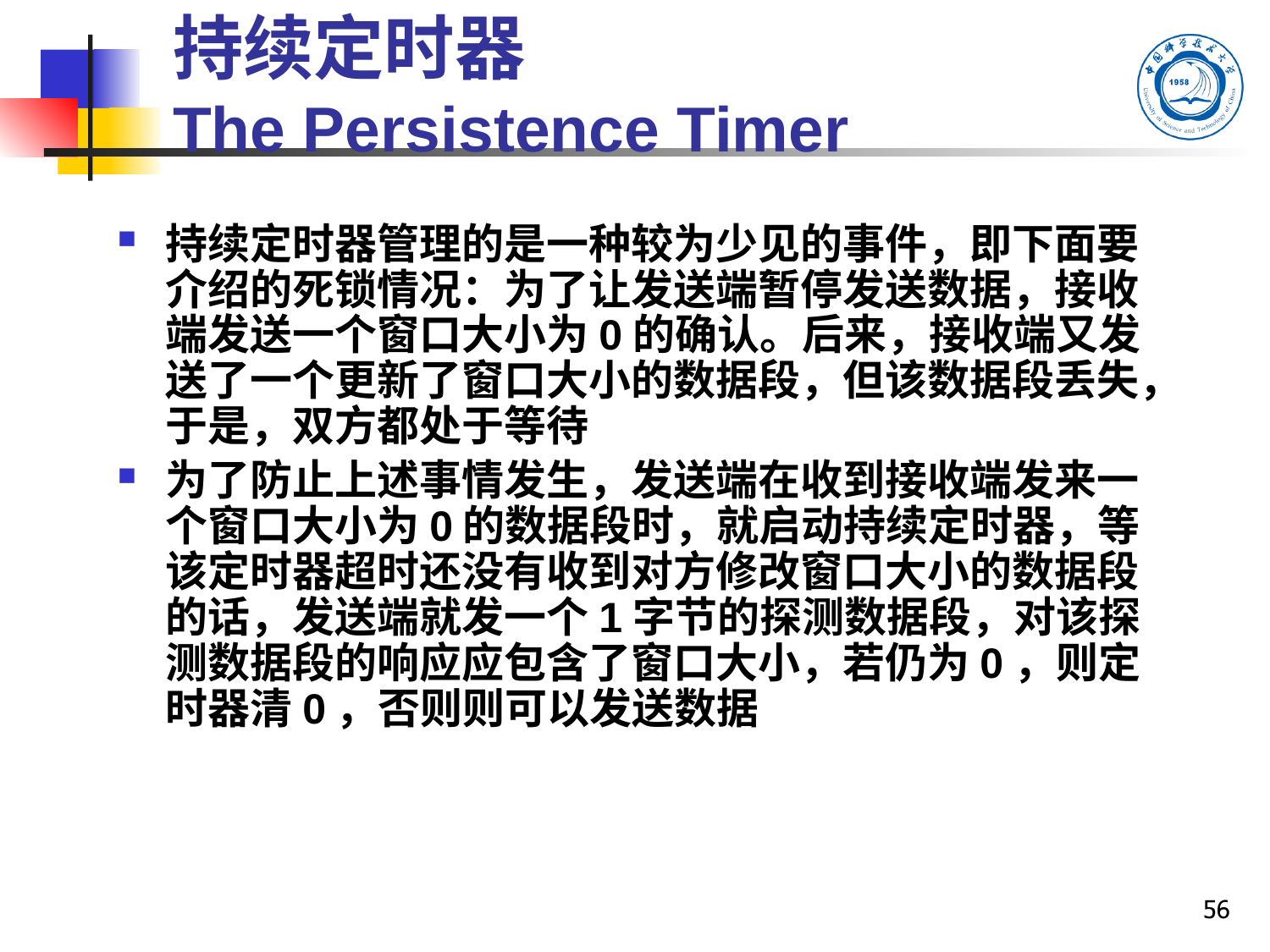

#
持续定时器
The Persistence Timer
持续定时器管理的是一种较为少见的事件，即下面要介绍的死锁情况：为了让发送端暂停发送数据，接收端发送一个窗口大小为0的确认。后来，接收端又发送了一个更新了窗口大小的数据段，但该数据段丢失，于是，双方都处于等待
为了防止上述事情发生，发送端在收到接收端发来一个窗口大小为0的数据段时，就启动持续定时器，等该定时器超时还没有收到对方修改窗口大小的数据段的话，发送端就发一个1字节的探测数据段，对该探测数据段的响应应包含了窗口大小，若仍为0，则定时器清0，否则则可以发送数据
56